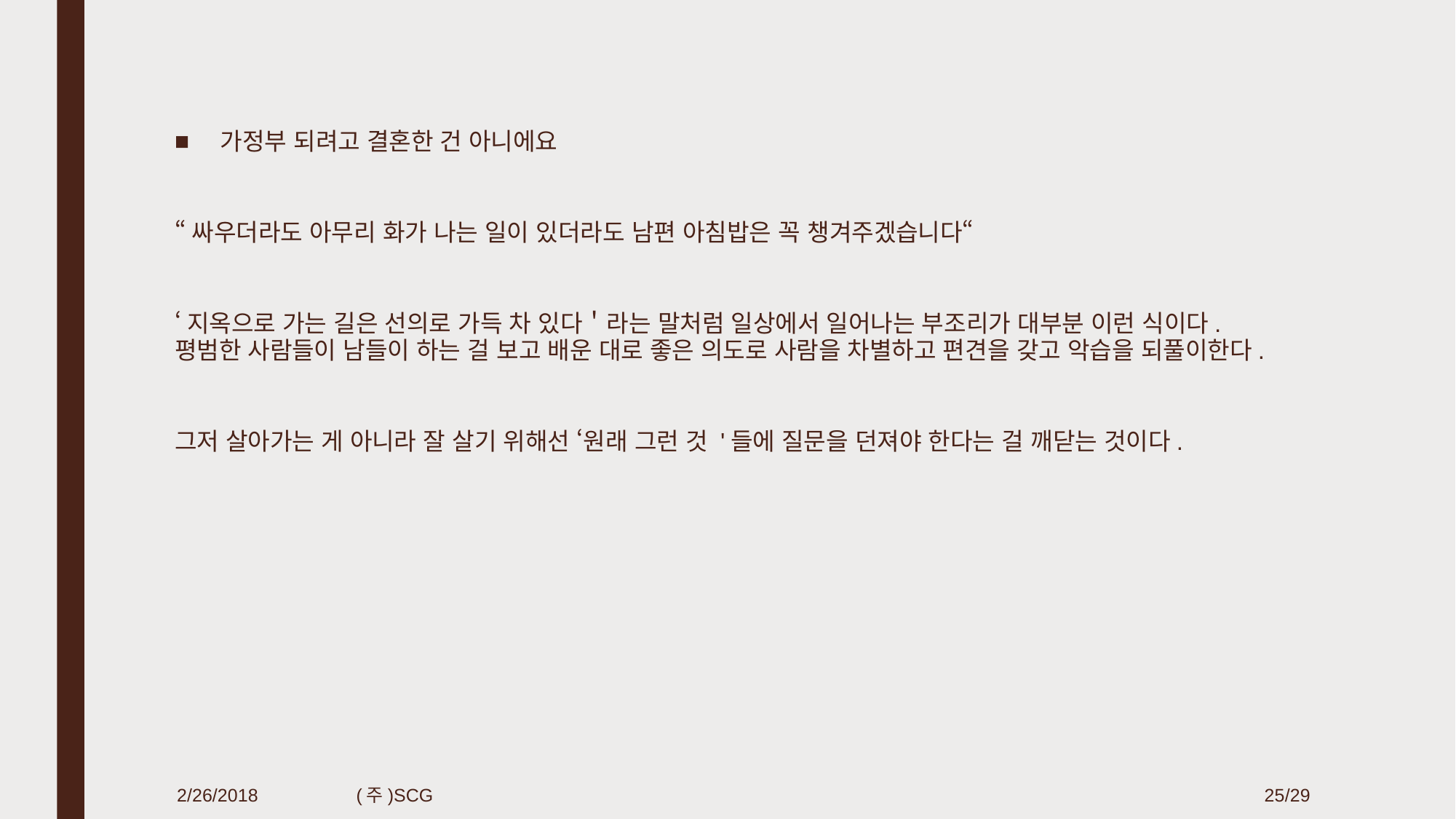

가정부 되려고 결혼한 건 아니에요

“싸우더라도 아무리 화가 나는 일이 있더라도 남편 아침밥은 꼭 챙겨주겠습니다“

‘지옥으로 가는 길은 선의로 가득 차 있다＇라는 말처럼 일상에서 일어나는 부조리가 대부분 이런 식이다.  평범한 사람들이 남들이 하는 걸 보고 배운 대로 좋은 의도로 사람을 차별하고 편견을 갖고 악습을 되풀이한다.

그저 살아가는 게 아니라 잘 살기 위해선 ‘원래 그런 것 '들에 질문을 던져야 한다는 걸 깨닫는 것이다.
2/26/2018
(주)SCG
25/29